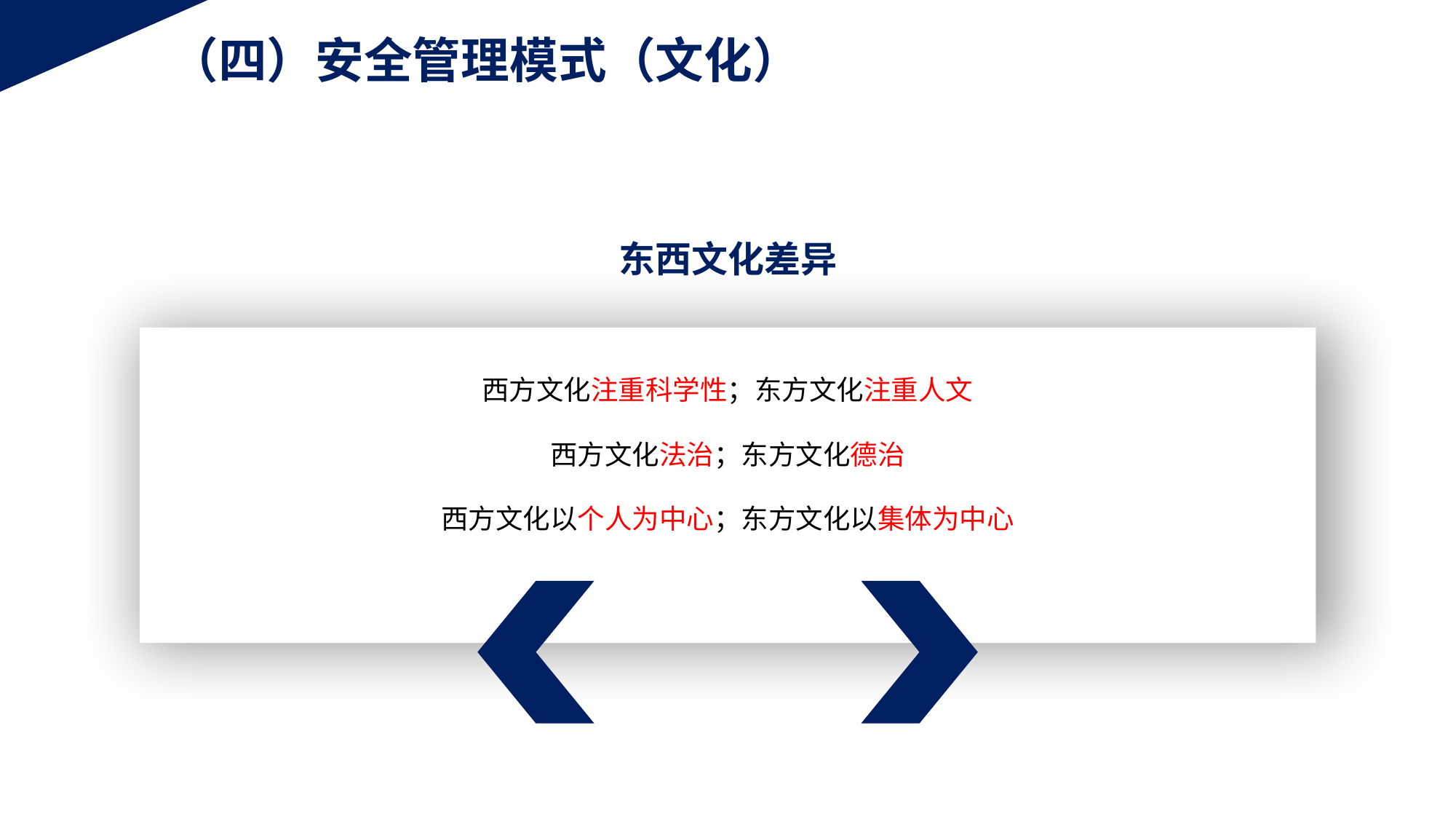

（四）安全管理模式（文化）
# 东西文化差异

西方文化注重科学性；东方文化注重人文
西方文化法治；东方文化德治
西方文化以个人为中心；东方文化以集体为中心